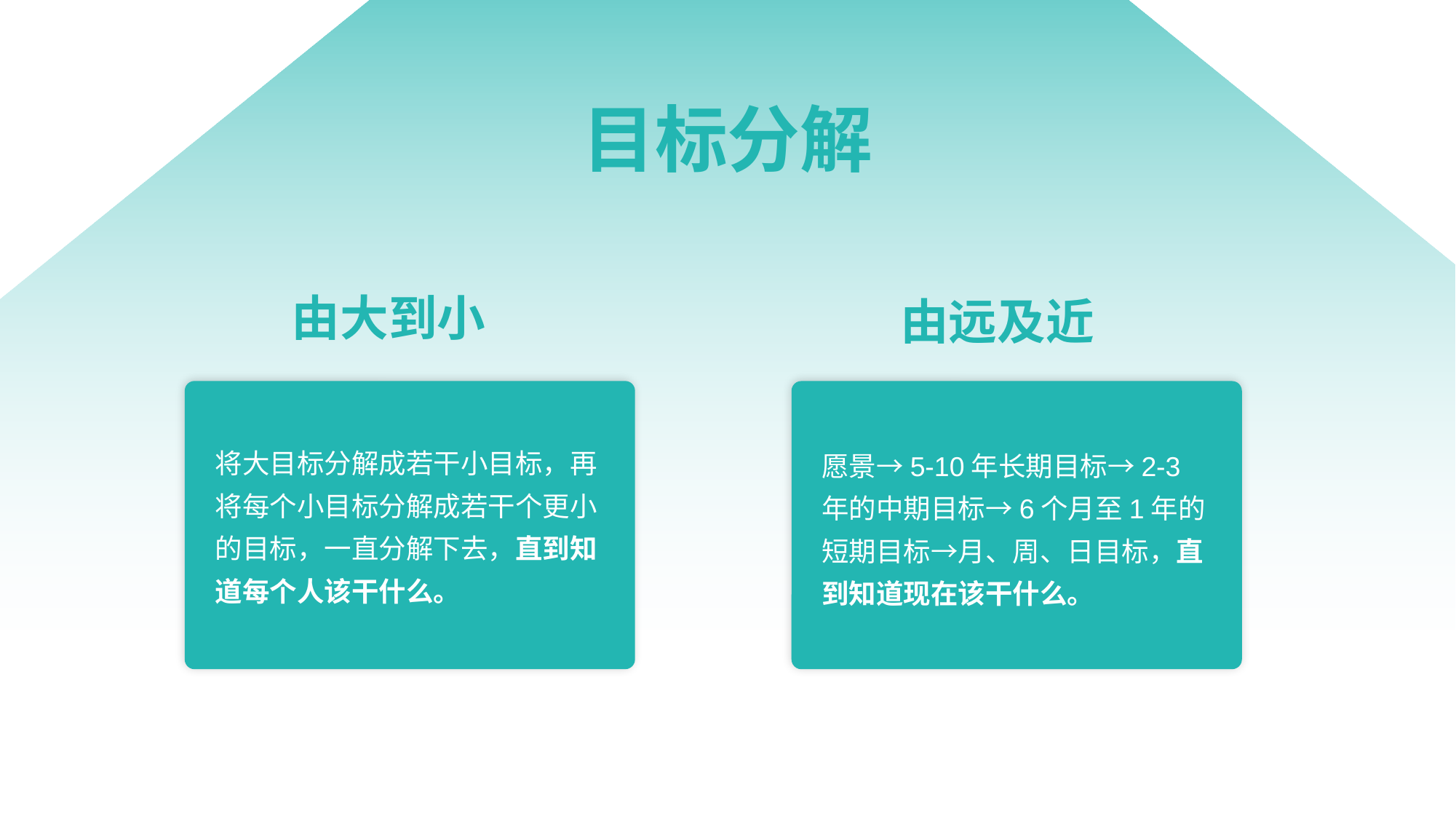

目标分解
由大到小
由远及近

将大目标分解成若干小目标，再将每个小目标分解成若干个更小的目标，一直分解下去，直到知道每个人该干什么。
愿景→5-10年长期目标→2-3年的中期目标→6个月至1年的短期目标→月、周、日目标，直到知道现在该干什么。